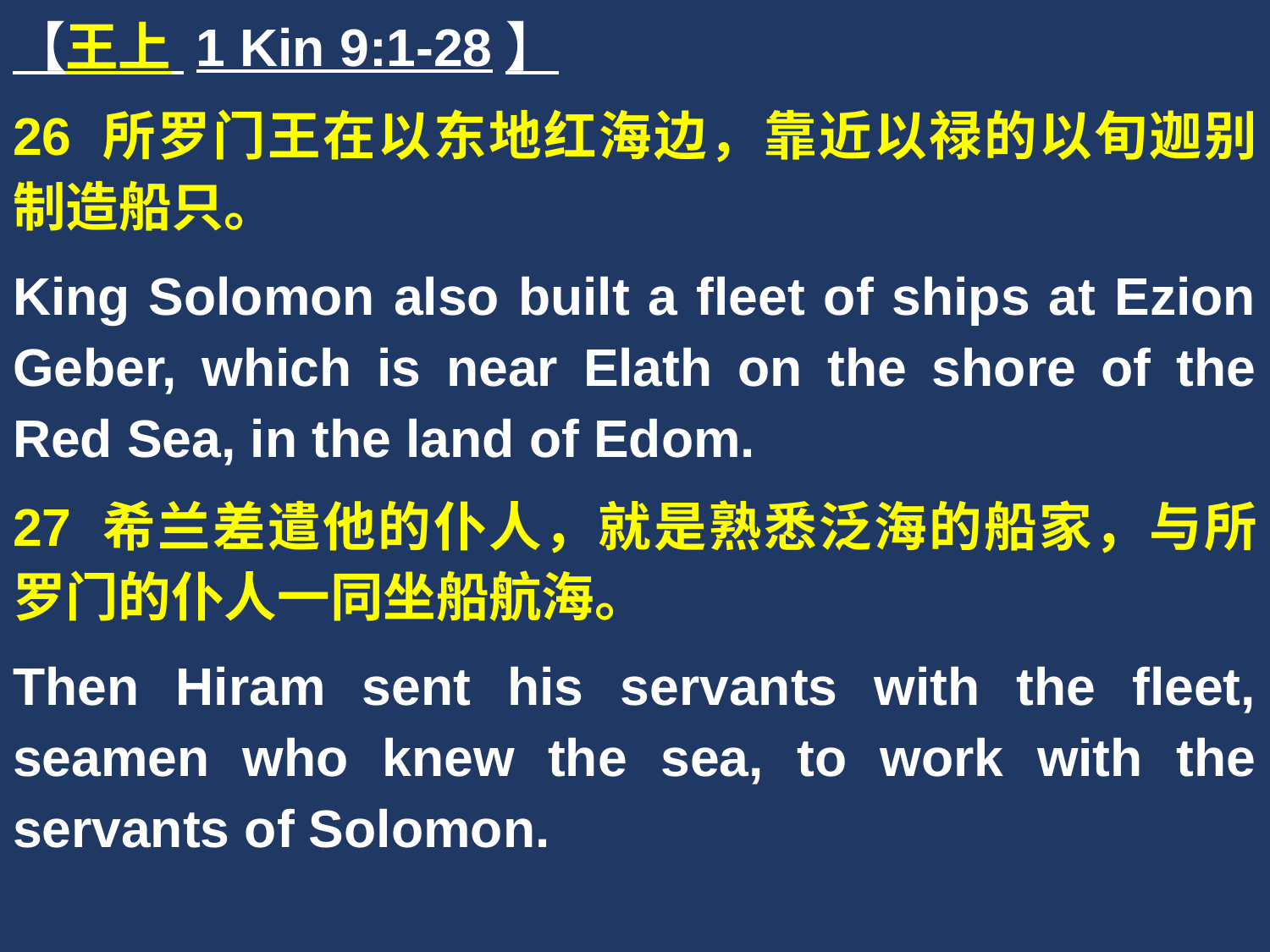

【王上 1 Kin 9:1-28】
26 所罗门王在以东地红海边，靠近以禄的以旬迦别制造船只。
King Solomon also built a fleet of ships at Ezion Geber, which is near Elath on the shore of the Red Sea, in the land of Edom.
27 希兰差遣他的仆人，就是熟悉泛海的船家，与所罗门的仆人一同坐船航海。
Then Hiram sent his servants with the fleet, seamen who knew the sea, to work with the servants of Solomon.